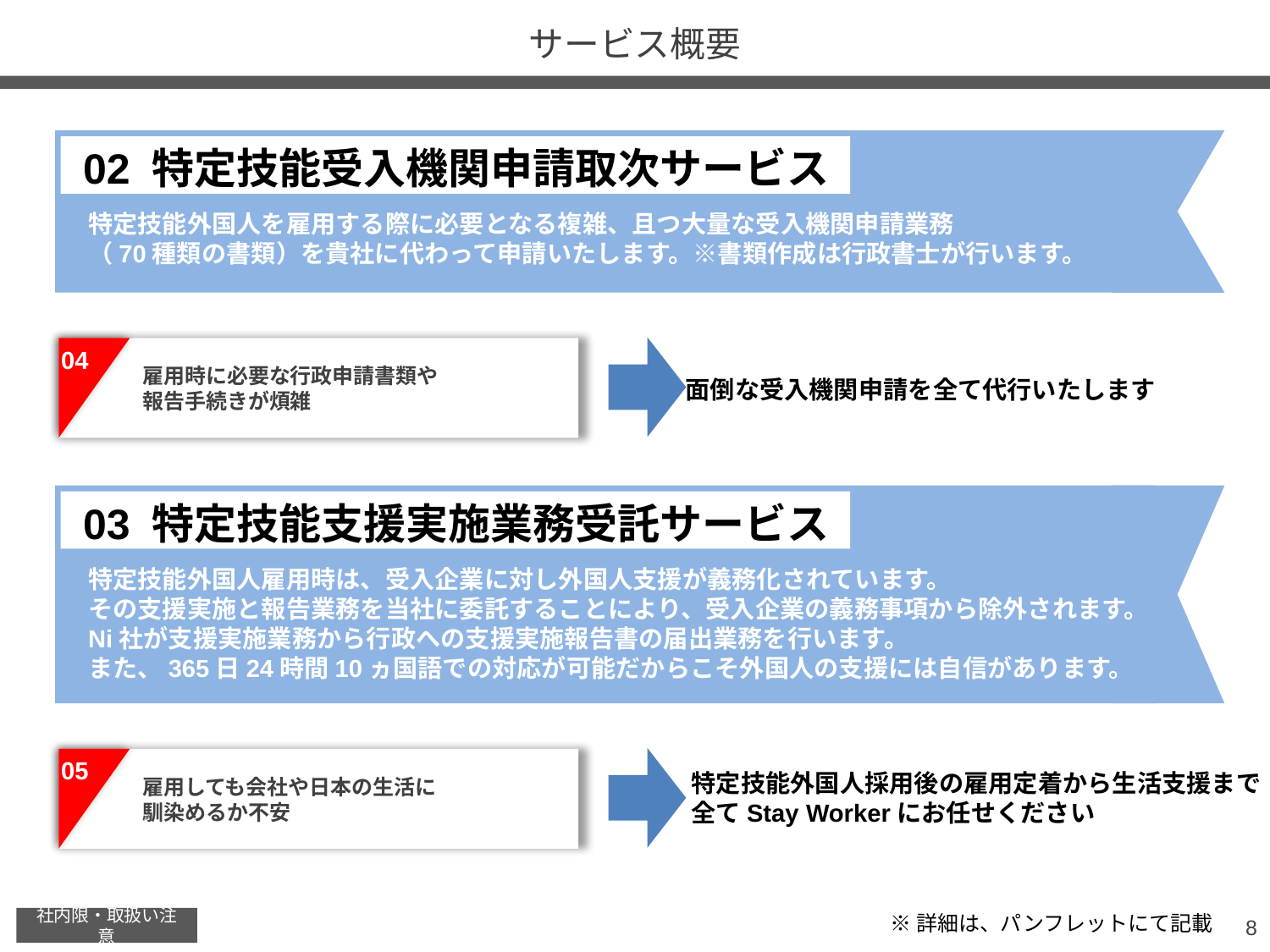

# サービス概要

02 特定技能受入機関申請取次サービス

特定技能外国人を雇用する際に必要となる複雑、且つ大量な受入機関申請業務
（70種類の書類）を貴社に代わって申請いたします。※書類作成は行政書士が行います。

04

雇用時に必要な行政申請書類や
報告手続きが煩雑
面倒な受入機関申請を全て代行いたします

03 特定技能支援実施業務受託サービス

特定技能外国人雇用時は、受入企業に対し外国人支援が義務化されています。
その支援実施と報告業務を当社に委託することにより、受入企業の義務事項から除外されます。
Ni社が支援実施業務から行政への支援実施報告書の届出業務を行います。
また、365日24時間10ヵ国語での対応が可能だからこそ外国人の支援には自信があります。

05

特定技能外国人採用後の雇用定着から生活支援まで
全てStay Workerにお任せください
雇用しても会社や日本の生活に
馴染めるか不安
※詳細は、パンフレットにて記載
8